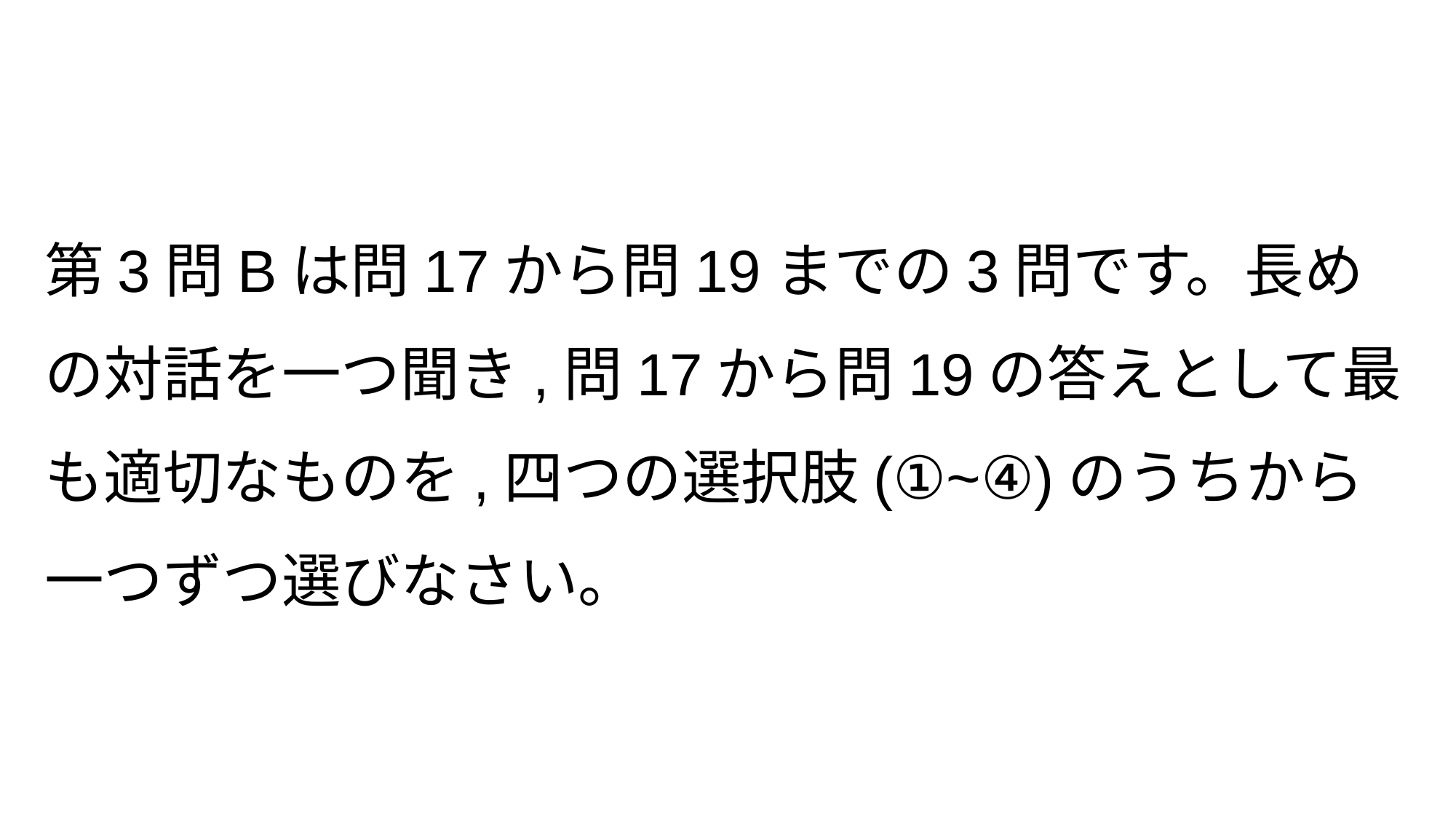

第3問Bは問17から問19までの3問です。長めの対話を一つ聞き,問17から問19の答えとして最も適切なものを,四つの選択肢(①~④)のうちから一つずつ選びなさい。